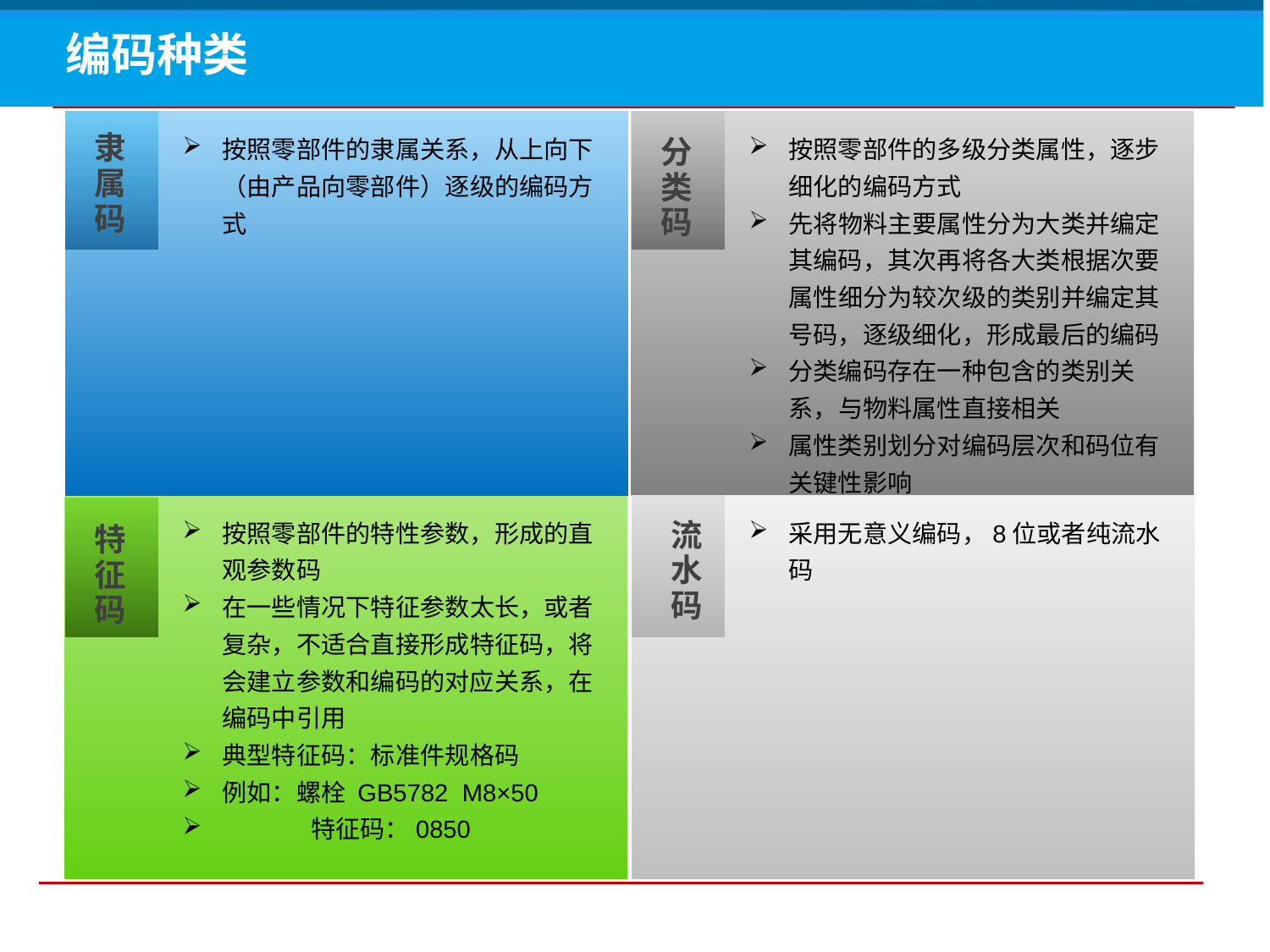

编码种类

隶属码

分类码

按照零部件的隶属关系，从上向下（由产品向零部件）逐级的编码方式
按照零部件的多级分类属性，逐步细化的编码方式
先将物料主要属性分为大类并编定其编码，其次再将各大类根据次要属性细分为较次级的类别并编定其号码，逐级细化，形成最后的编码
分类编码存在一种包含的类别关系，与物料属性直接相关
属性类别划分对编码层次和码位有关键性影响

流水码

特征码
按照零部件的特性参数，形成的直观参数码
在一些情况下特征参数太长，或者复杂，不适合直接形成特征码，将会建立参数和编码的对应关系，在编码中引用
典型特征码：标准件规格码
例如：螺栓 GB5782  M8×50
               特征码：0850

采用无意义编码，8位或者纯流水码